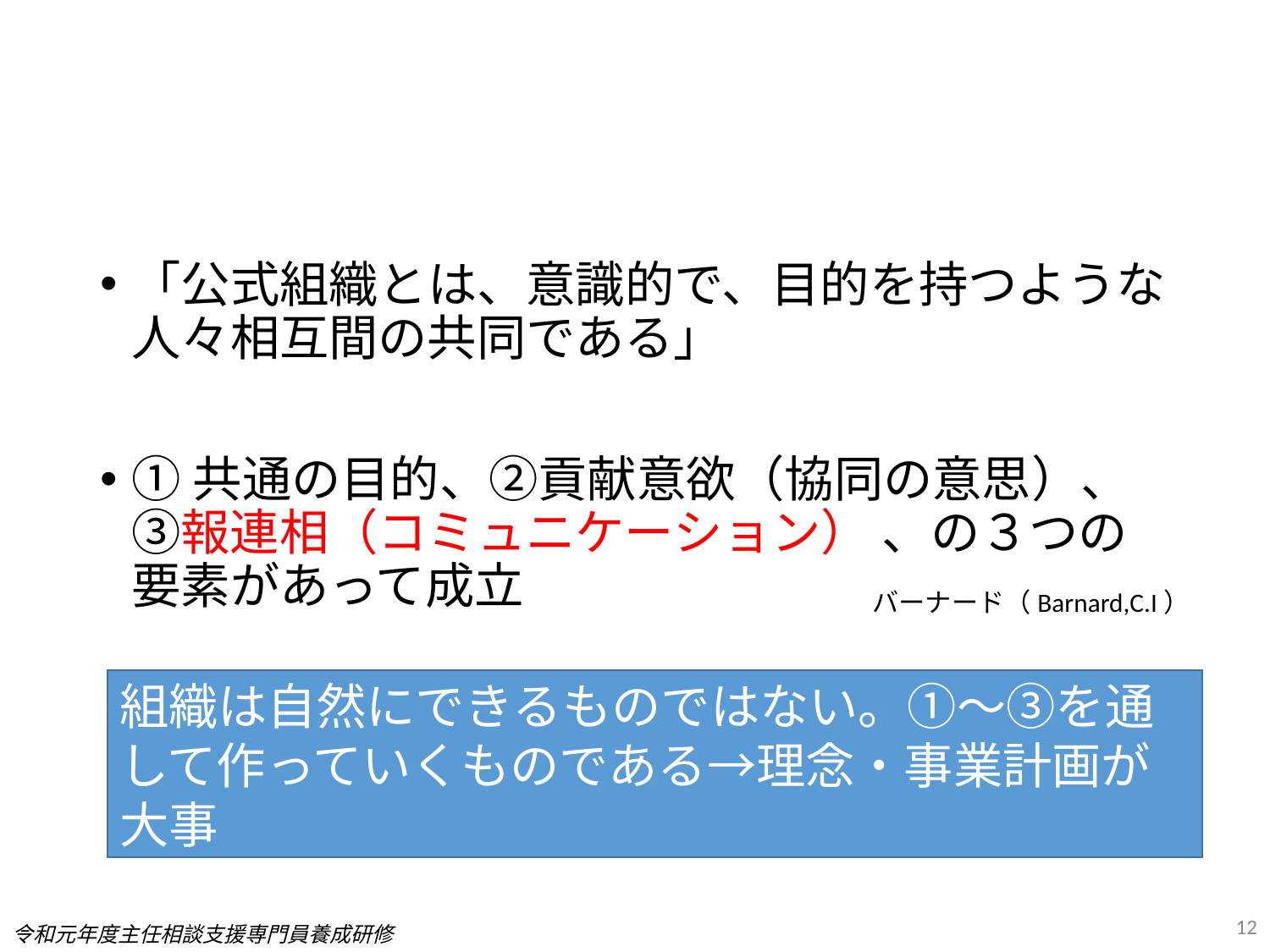

#
「公式組織とは、意識的で、目的を持つような人々相互間の共同である」

①共通の目的、②貢献意欲（協同の意思）、③報連相（コミュニケーション） 、の３つの要素があって成立
バーナード（Barnard,C.I）
組織は自然にできるものではない。①～③を通して作っていくものである→理念・事業計画が大事
12
令和元年度主任相談支援専門員養成研修